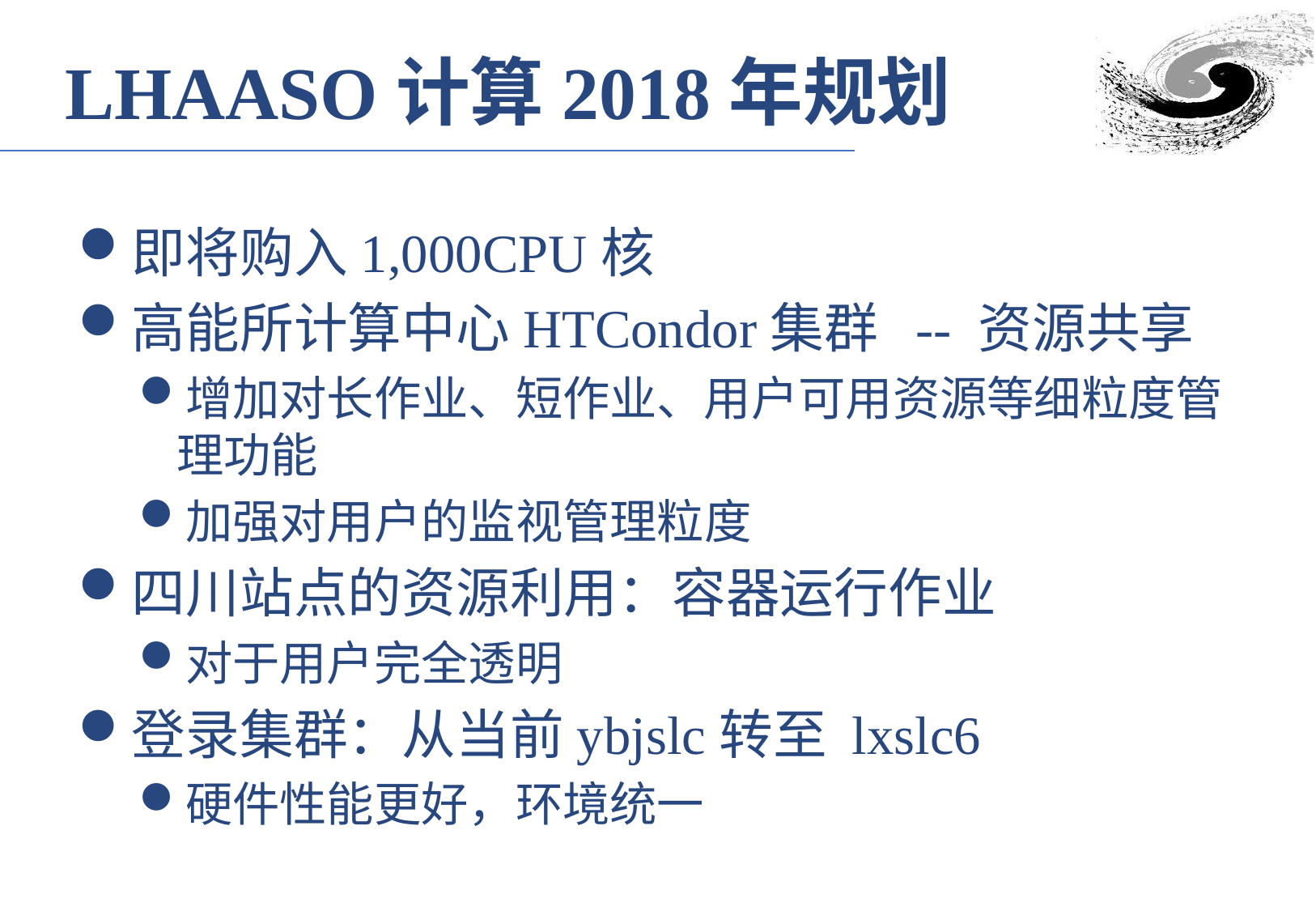

LHAASO计算2018年规划
即将购入1,000CPU核
高能所计算中心HTCondor集群  -- 资源共享
增加对长作业、短作业、用户可用资源等细粒度管理功能
加强对用户的监视管理粒度
四川站点的资源利用：容器运行作业
对于用户完全透明
登录集群：从当前ybjslc转至 lxslc6
硬件性能更好，环境统一